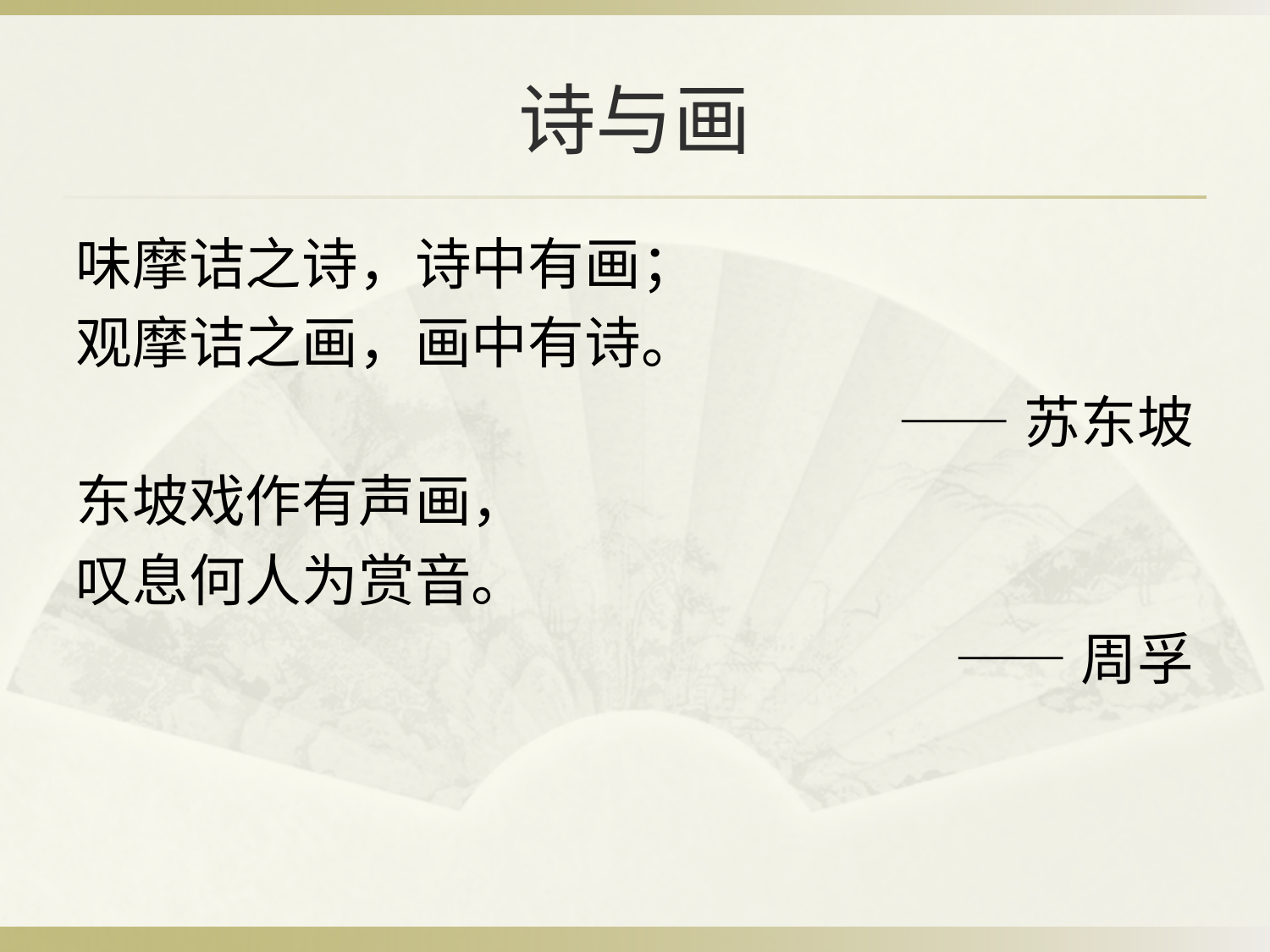

# 诗与画
味摩诘之诗，诗中有画；
观摩诘之画，画中有诗。
——苏东坡
东坡戏作有声画，
叹息何人为赏音。
——周孚